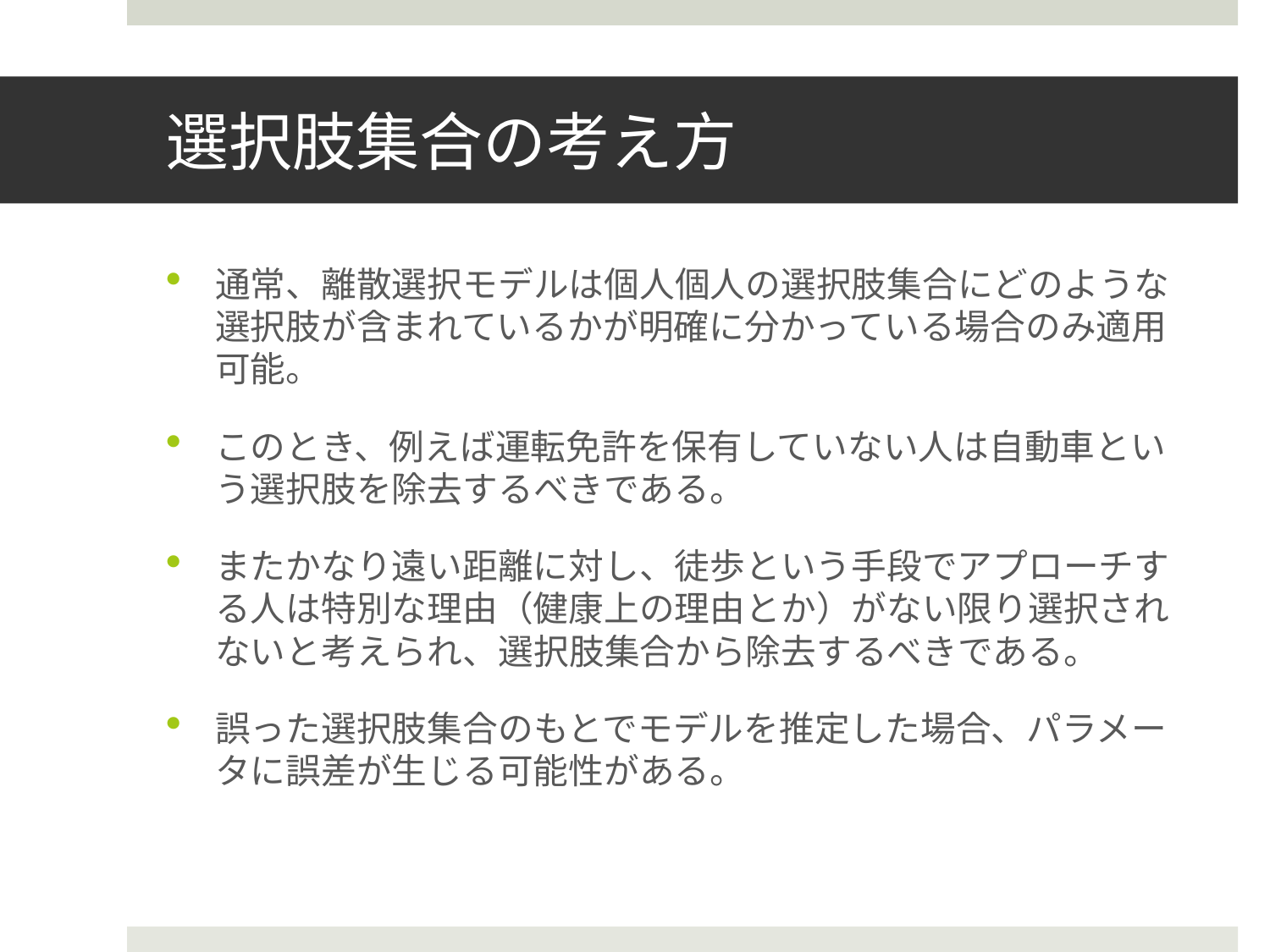

# 選択肢集合の考え方
通常、離散選択モデルは個人個人の選択肢集合にどのような選択肢が含まれているかが明確に分かっている場合のみ適用可能。
このとき、例えば運転免許を保有していない人は自動車という選択肢を除去するべきである。
またかなり遠い距離に対し、徒歩という手段でアプローチする人は特別な理由（健康上の理由とか）がない限り選択されないと考えられ、選択肢集合から除去するべきである。
誤った選択肢集合のもとでモデルを推定した場合、パラメータに誤差が生じる可能性がある。